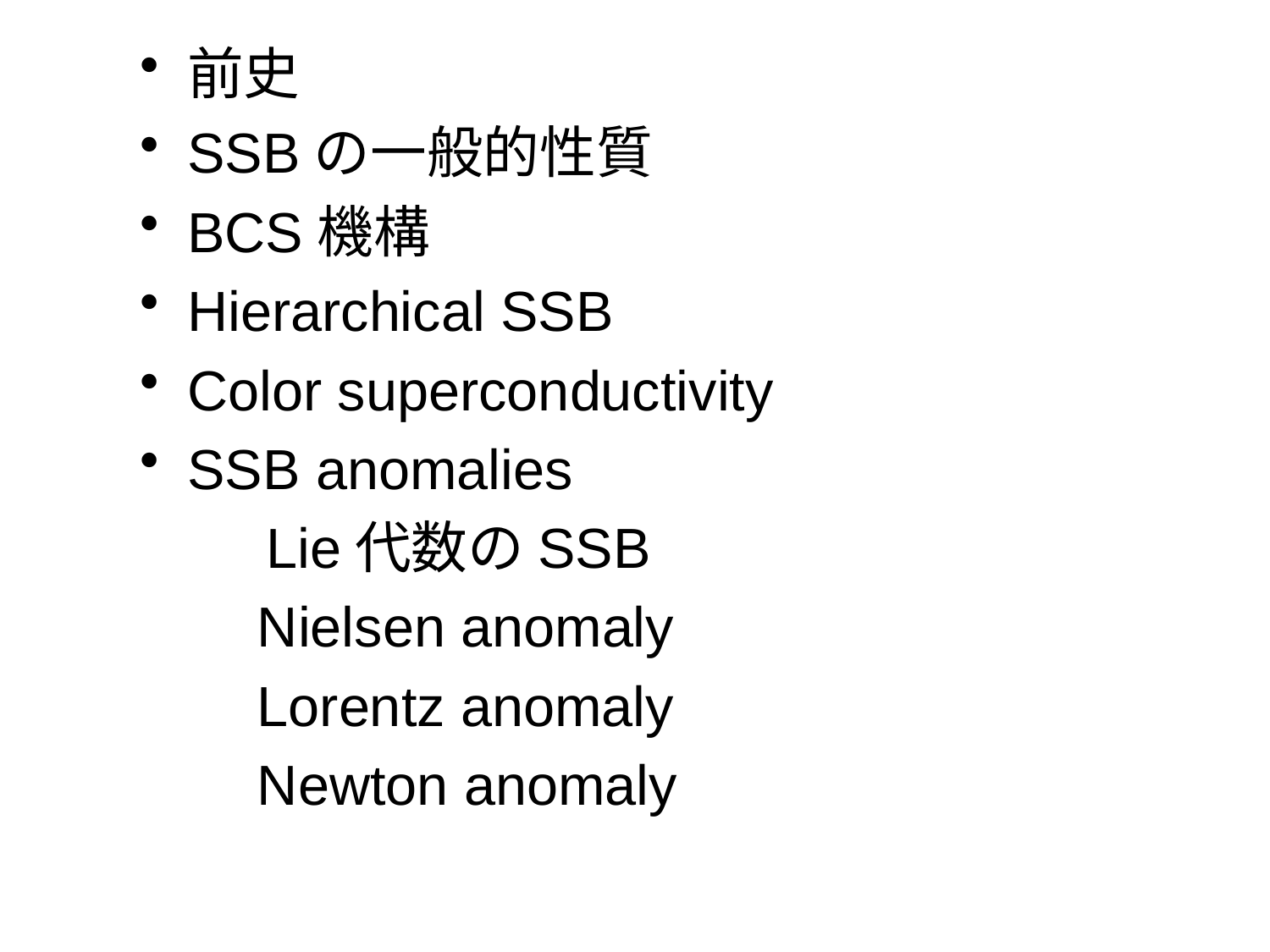

前史
SSBの一般的性質
BCS機構
Hierarchical SSB
Color superconductivity
SSB anomalies
　　Lie代数のSSB
	　Nielsen anomaly
	　Lorentz anomaly
	　Newton anomaly